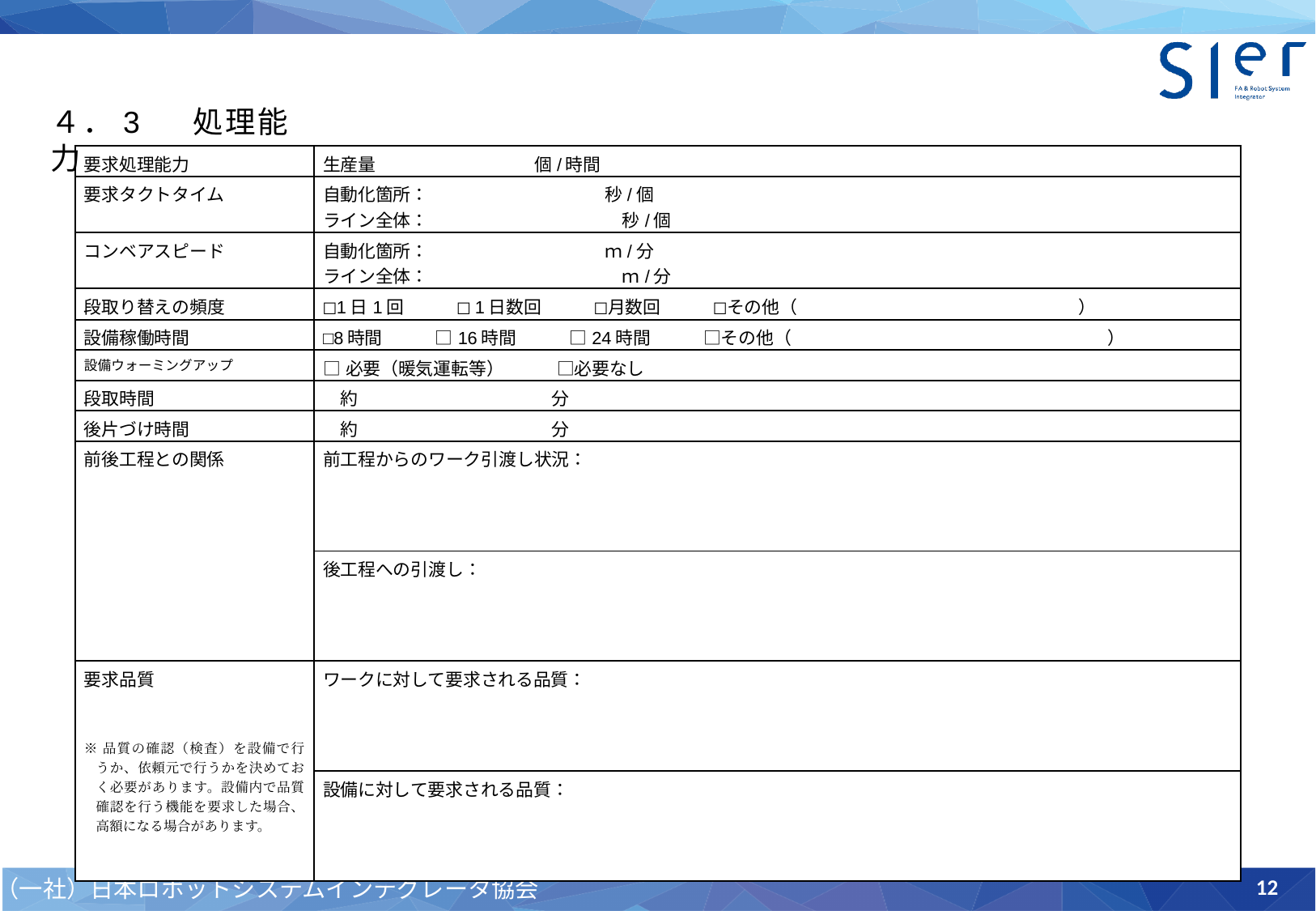

４．3 　処理能力
| 要求処理能力 | 生産量　　　　　　　　　個/時間 |
| --- | --- |
| 要求タクトタイム | 自動化箇所：　　　　　　　　　　秒/個 ライン全体：　　　　　　　　　　　秒/個 |
| コンベアスピード | 自動化箇所：　　　　　　　　　　ｍ/分 ライン全体：　　　　　　　　　　　ｍ/分 |
| 段取り替えの頻度 | □1日1回　　　□1日数回　　　□月数回　　　□その他（　　　　　　　　　　　　　　　　） |
| 設備稼働時間 | □8時間　　　□16時間　　　□24時間　　　□その他（　　　　　　　　　　　　　　　　　　） |
| 設備ウォーミングアップ | □必要（暖気運転等）　　　□必要なし |
| 段取時間 | 約　　　　　　　　　　　分 |
| 後片づけ時間 | 約　　　　　　　　　　　分 |
| 前後工程との関係 | 前工程からのワーク引渡し状況： |
|  | 後工程への引渡し： |
| 要求品質 ※品質の確認（検査）を設備で行うか、依頼元で行うかを決めておく必要があります。設備内で品質確認を行う機能を要求した場合、高額になる場合があります。 | ワークに対して要求される品質： |
|  | 設備に対して要求される品質： |
12